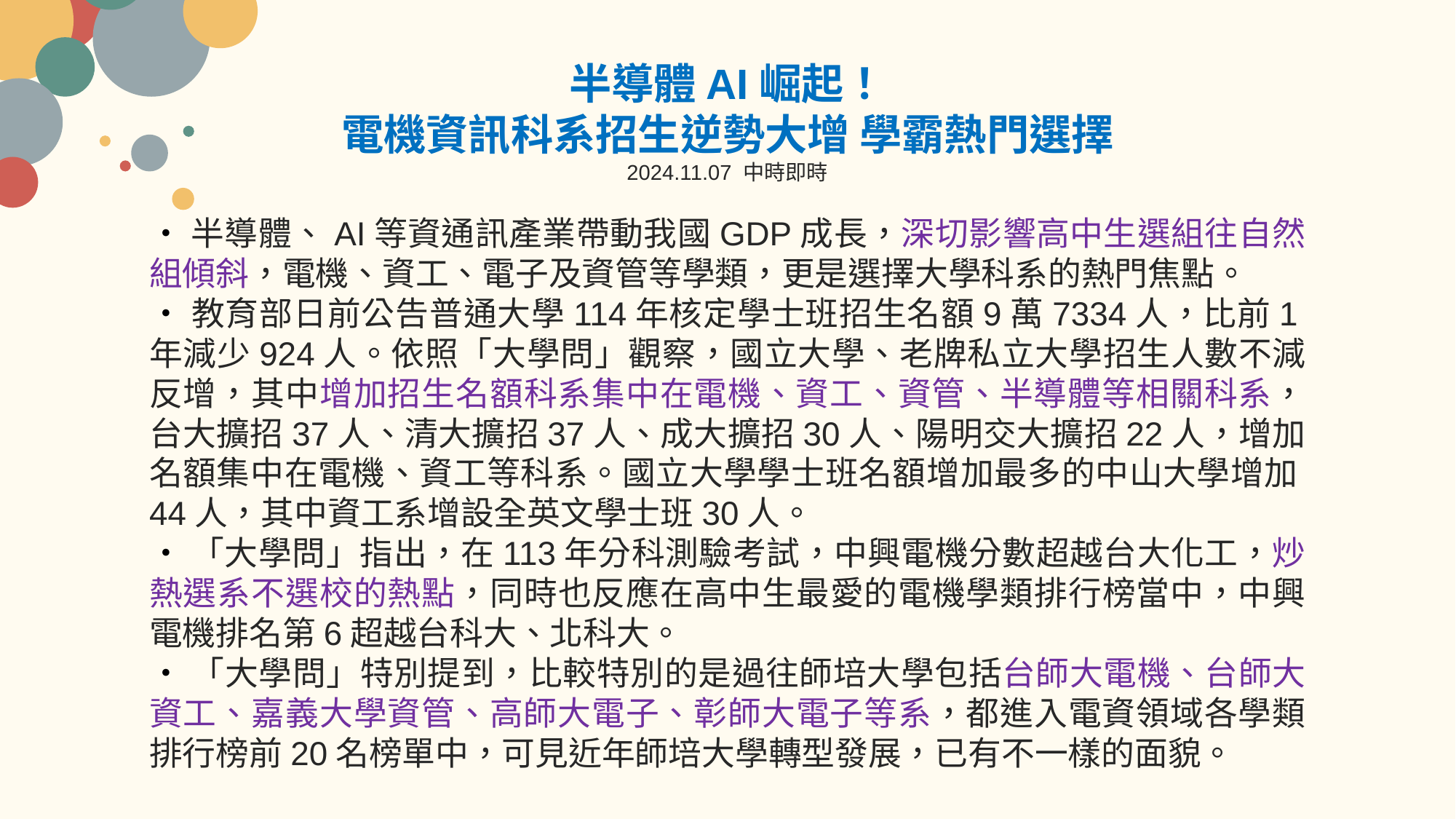

半導體AI崛起！
電機資訊科系招生逆勢大增 學霸熱門選擇
2024.11.07 中時即時
•半導體、AI等資通訊產業帶動我國GDP成長，深切影響高中生選組往自然組傾斜，電機、資工、電子及資管等學類，更是選擇大學科系的熱門焦點。
•教育部日前公告普通大學114年核定學士班招生名額9萬7334人，比前1年減少924人。依照「大學問」觀察，國立大學、老牌私立大學招生人數不減反增，其中增加招生名額科系集中在電機、資工、資管、半導體等相關科系，台大擴招37人、清大擴招37人、成大擴招30人、陽明交大擴招22人，增加名額集中在電機、資工等科系。國立大學學士班名額增加最多的中山大學增加44人，其中資工系增設全英文學士班30人。
•「大學問」指出，在113年分科測驗考試，中興電機分數超越台大化工，炒熱選系不選校的熱點，同時也反應在高中生最愛的電機學類排行榜當中，中興電機排名第6超越台科大、北科大。
•「大學問」特別提到，比較特別的是過往師培大學包括台師大電機、台師大資工、嘉義大學資管、高師大電子、彰師大電子等系，都進入電資領域各學類排行榜前20名榜單中，可見近年師培大學轉型發展，已有不一樣的面貌。